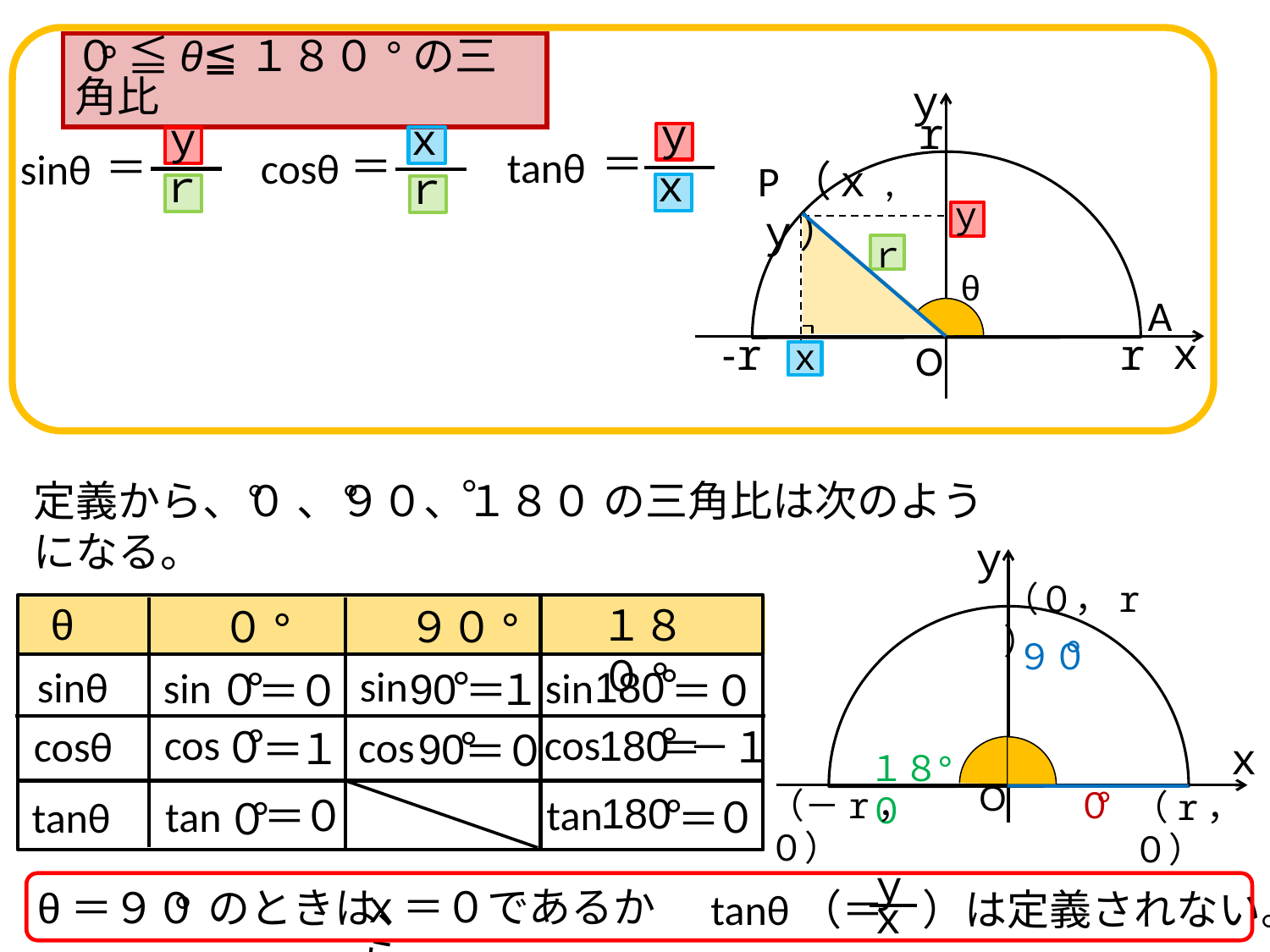

°
０ ≦θ≦１８０°の三角比

ｙ
r

A
ｘ
-r
r
O
ｙ

ｙ

ｘ

＝
＝
＝
tanθ
cosθ
sinθ
P（ｘ,ｙ）
ｘ

ｒ

ｒ

ｙ

ｒ

θ

ｘ

°
°
°
定義から、０ 、９０、１８０ の三角比は次のようになる。
ｙ
ｘ＝０であるから、
θ＝９０ のときは、
°
tanθ（＝    ）は定義されない。
ｘ

ｙ

ｘ
O
（０，r）
θ
１８０°
０°
９０°

sinθ
cosθ
tanθ
°
９０
°
180
sin
°
90
sin
°
０
sin
１
＝
０
＝
０
＝
°
180
cos
°
０
cos
°
90
cos
－１
＝
１
＝
０
＝

°
１８０

°
０
（－r，０）
（r，０）
°
180
tan
°
０
tan
０
＝
０
＝